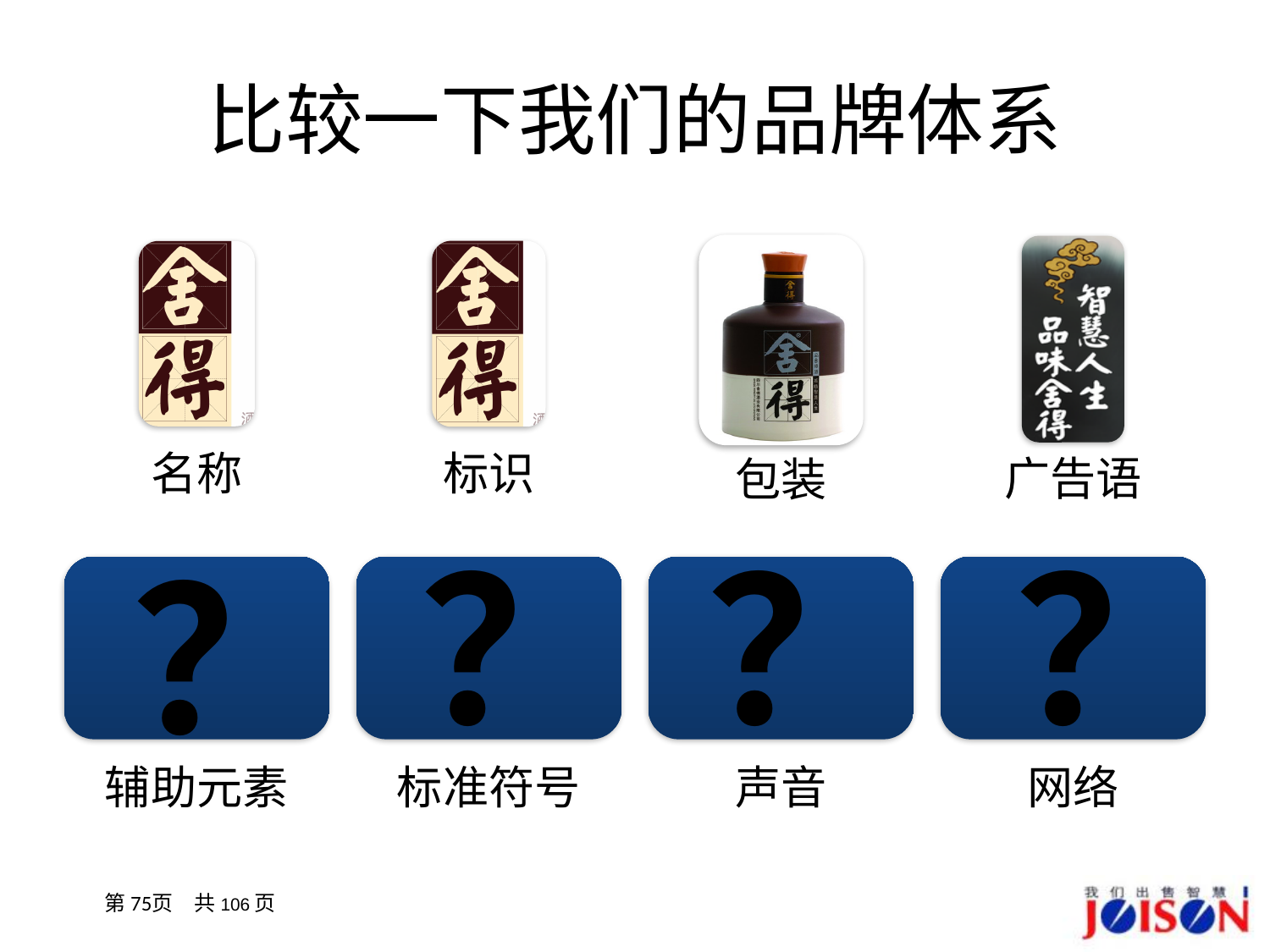

# 比较一下我们的品牌体系
名称
标识
包装
广告语
辅助元素
标准符号
声音
网络
？
？
？
？